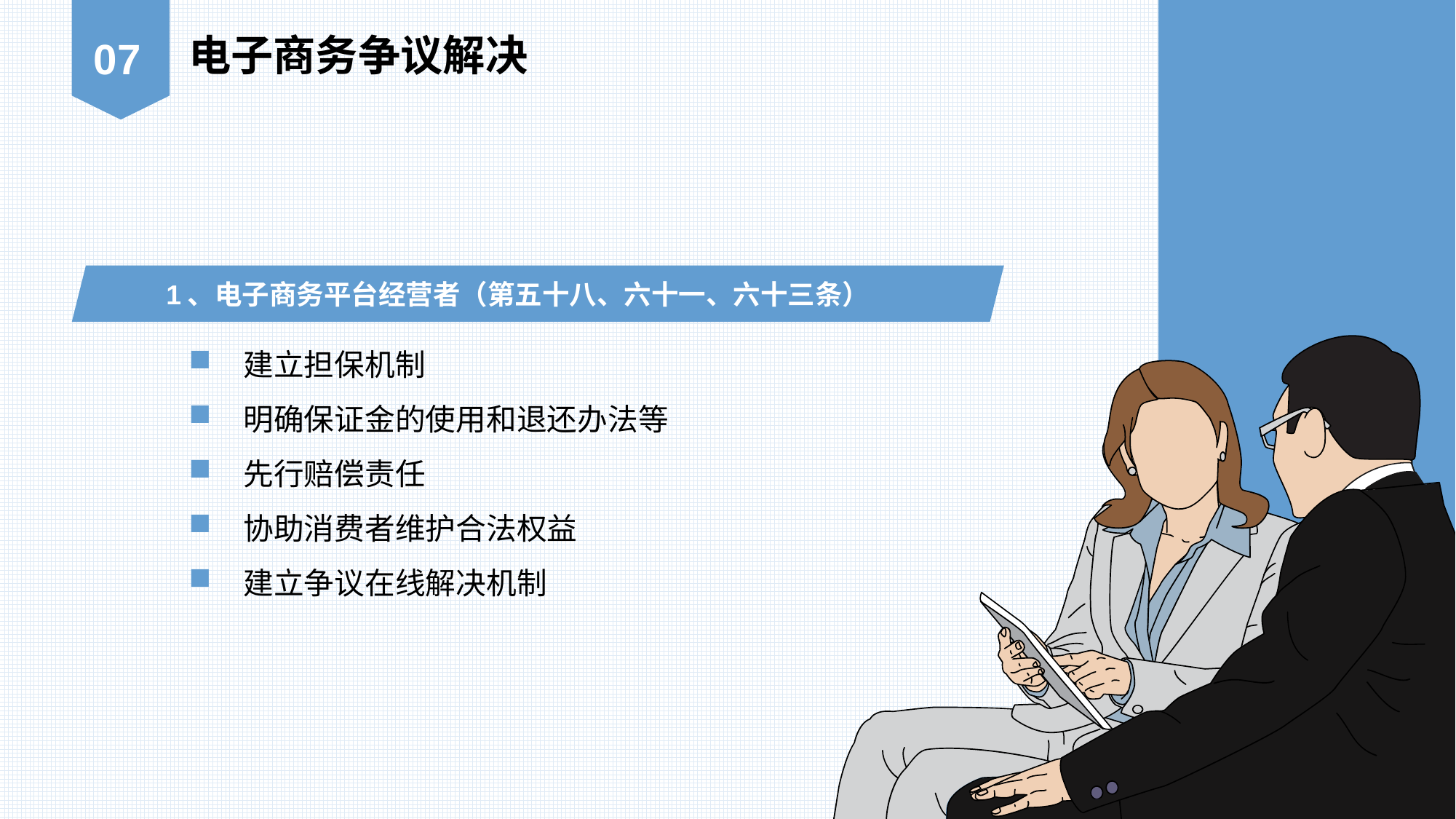

电子商务争议解决
07
1、电子商务平台经营者（第五十八、六十一、六十三条）
建立担保机制
明确保证金的使用和退还办法等
先行赔偿责任
协助消费者维护合法权益
建立争议在线解决机制